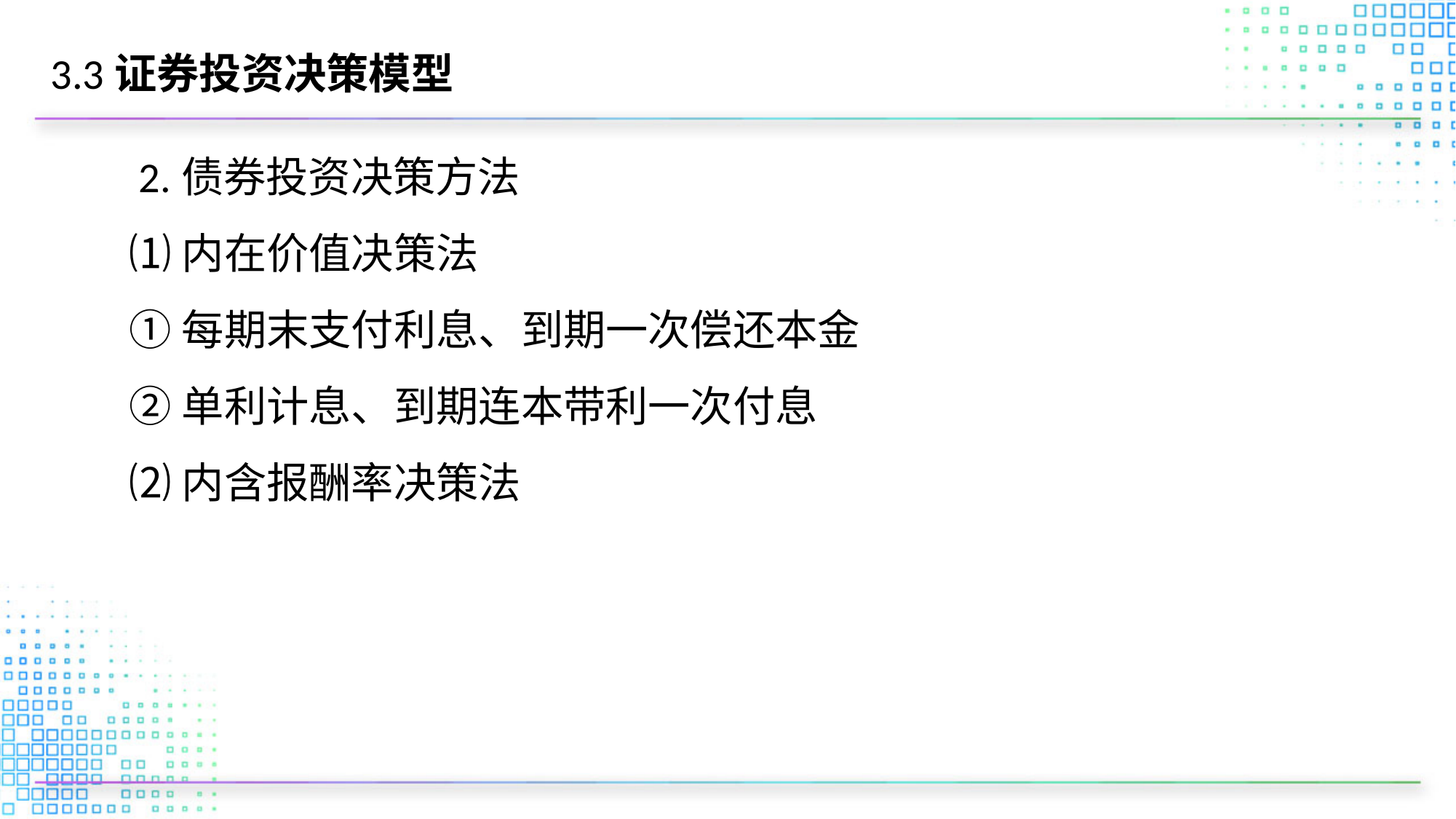

# 3.3证券投资决策模型
 2.债券投资决策方法
⑴内在价值决策法
①每期末支付利息、到期一次偿还本金
②单利计息、到期连本带利一次付息
⑵内含报酬率决策法